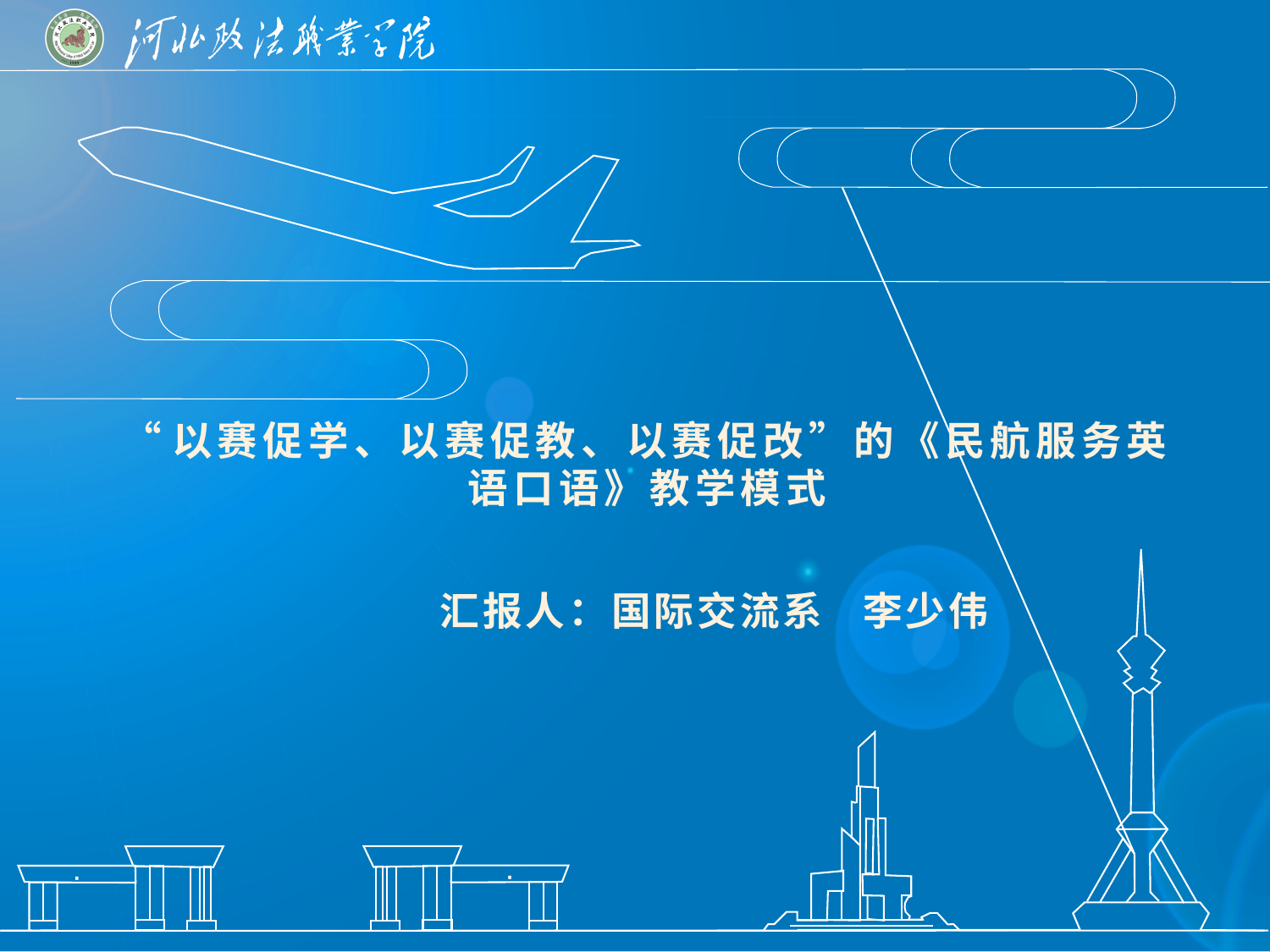

# “以赛促学、以赛促教、以赛促改”的《民航服务英语口语》教学模式
   汇报人：国际交流系   李少伟
1